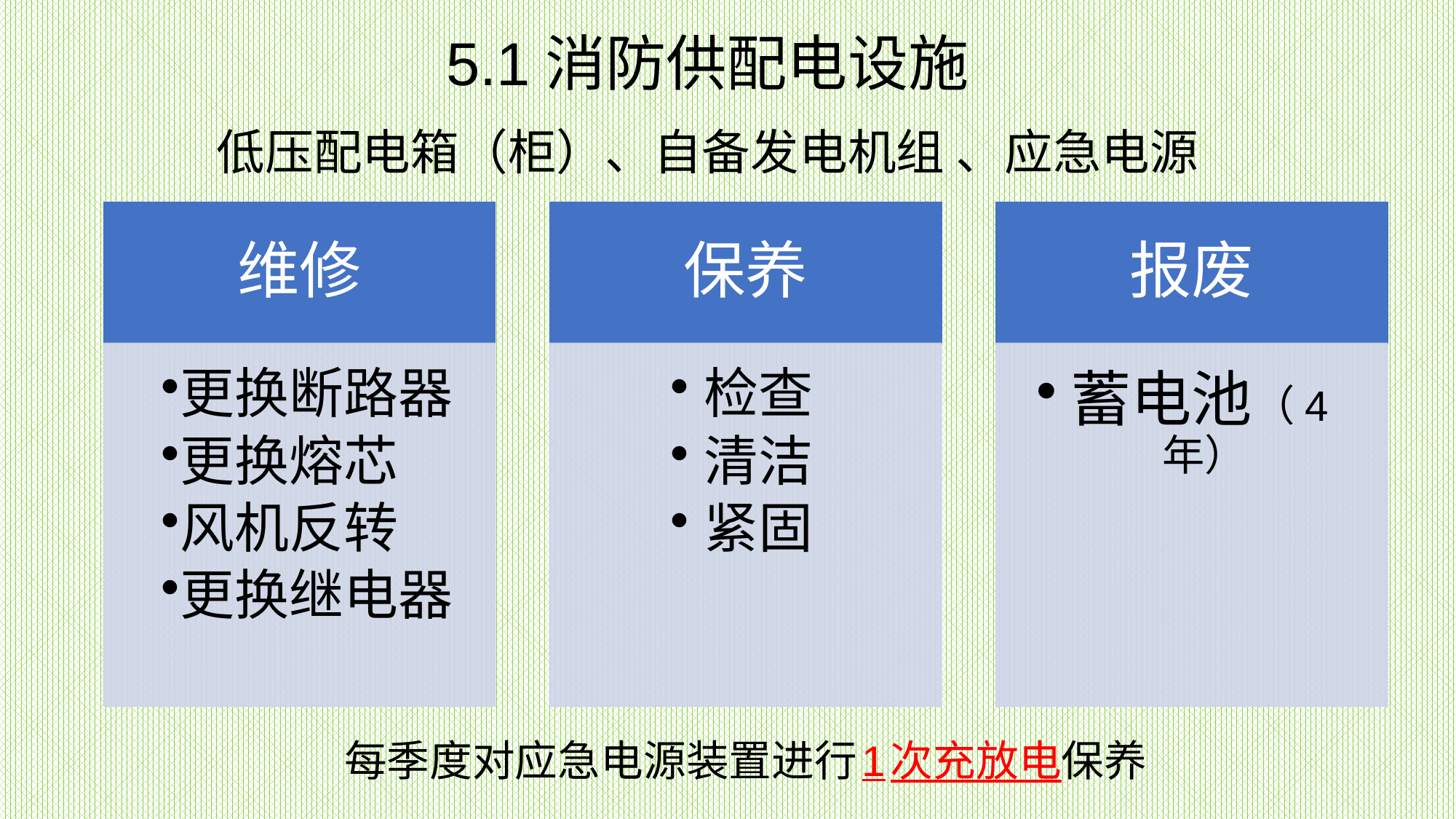

5.1消防供配电设施

低压配电箱（柜）、自备发电机组 、应急电源
维修
更换断路器
更换熔芯
风机反转
更换继电器
保养
检查
清洁
紧固
报废
蓄电池（4年）
每季度对应急电源装置进行1次充放电保养